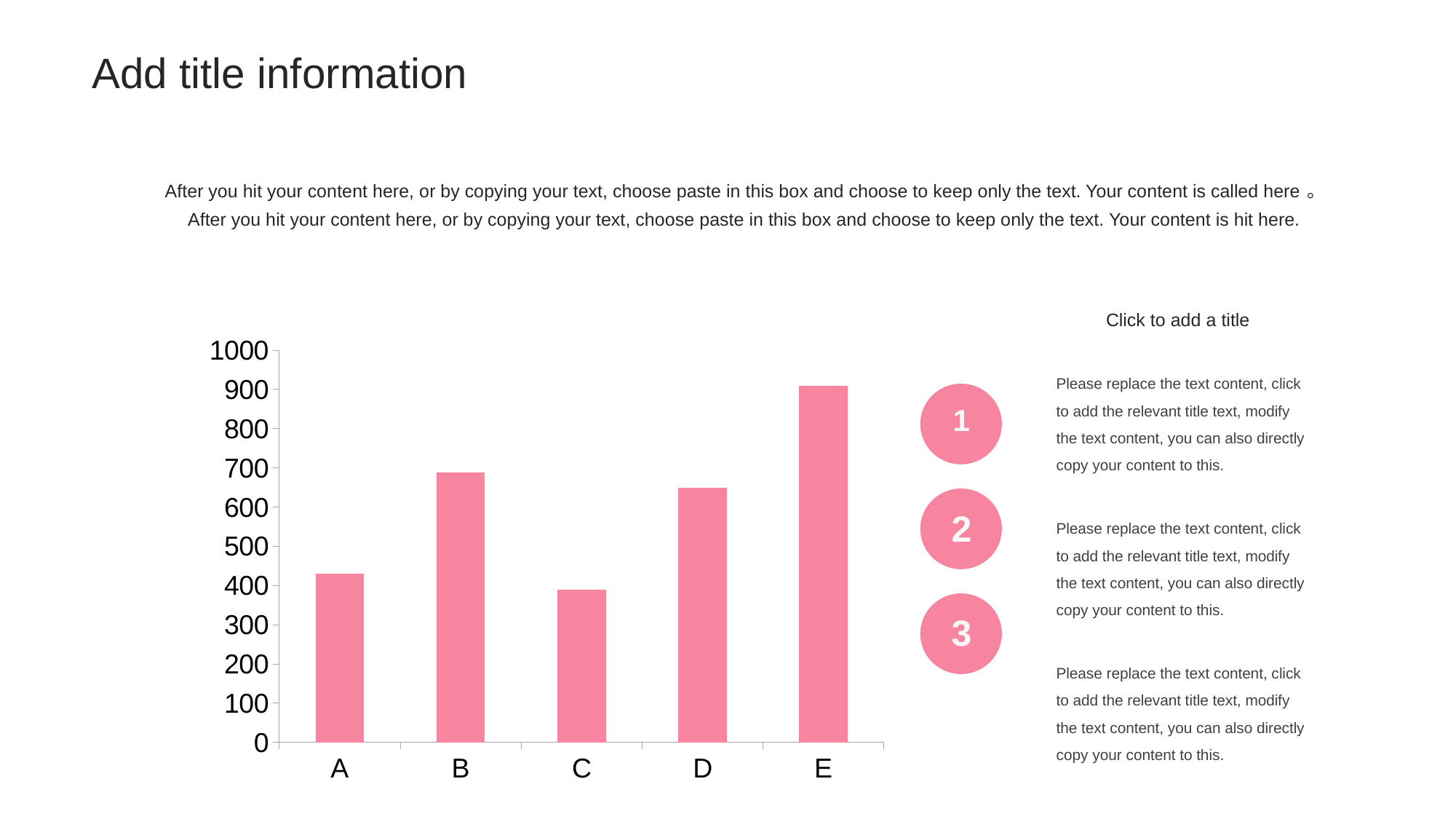

#
Add title information
After you hit your content here, or by copying your text, choose paste in this box and choose to keep only the text. Your content is called here。 After you hit your content here, or by copying your text, choose paste in this box and choose to keep only the text. Your content is hit here.

Click to add a title

### Chart

| Category | 系列 1 |
|---|---|
| A | 430.0 |
| B | 688.0 |
| C | 389.0 |
| D | 650.0 |
| E | 910.0 |
Please replace the text content, click to add the relevant title text, modify the text content, you can also directly copy your content to this.

1

2

3
Please replace the text content, click to add the relevant title text, modify the text content, you can also directly copy your content to this.
Please replace the text content, click to add the relevant title text, modify the text content, you can also directly copy your content to this.